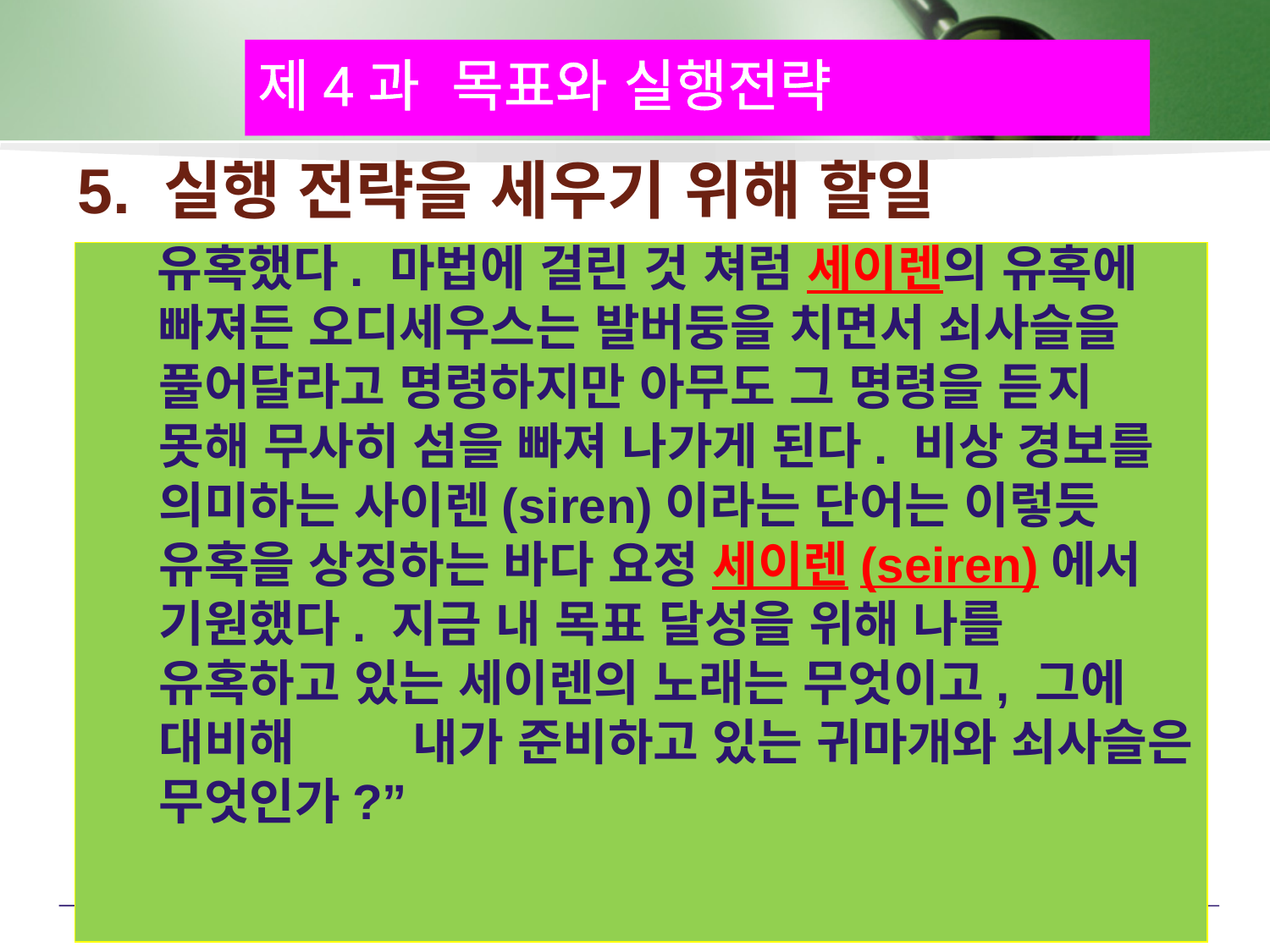

제4과  목표와 실행전략
# 5. 실행 전략을 세우기 위해 할일
     유혹했다. 마법에 걸린 것 쳐럼 세이렌의 유혹에 빠져든 오디세우스는 발버둥을 치면서 쇠사슬을 풀어달라고 명령하지만 아무도 그 명령을 듣	지 못해 무사히 섬을 빠져 나가게 된다. 비상 경보를 의미하는 사이렌(siren)이라는 단어는 이렇듯 유혹을 상징하는 바다 요정 세이렌(seiren)에서 기원했다. 지금 내 목표 달성을 위해 나를 유혹하고 있는 세이렌의 노래는 무엇이고, 그에 대비해 	내가 준비하고 있는 귀마개와 쇠사슬은 무엇인가?”